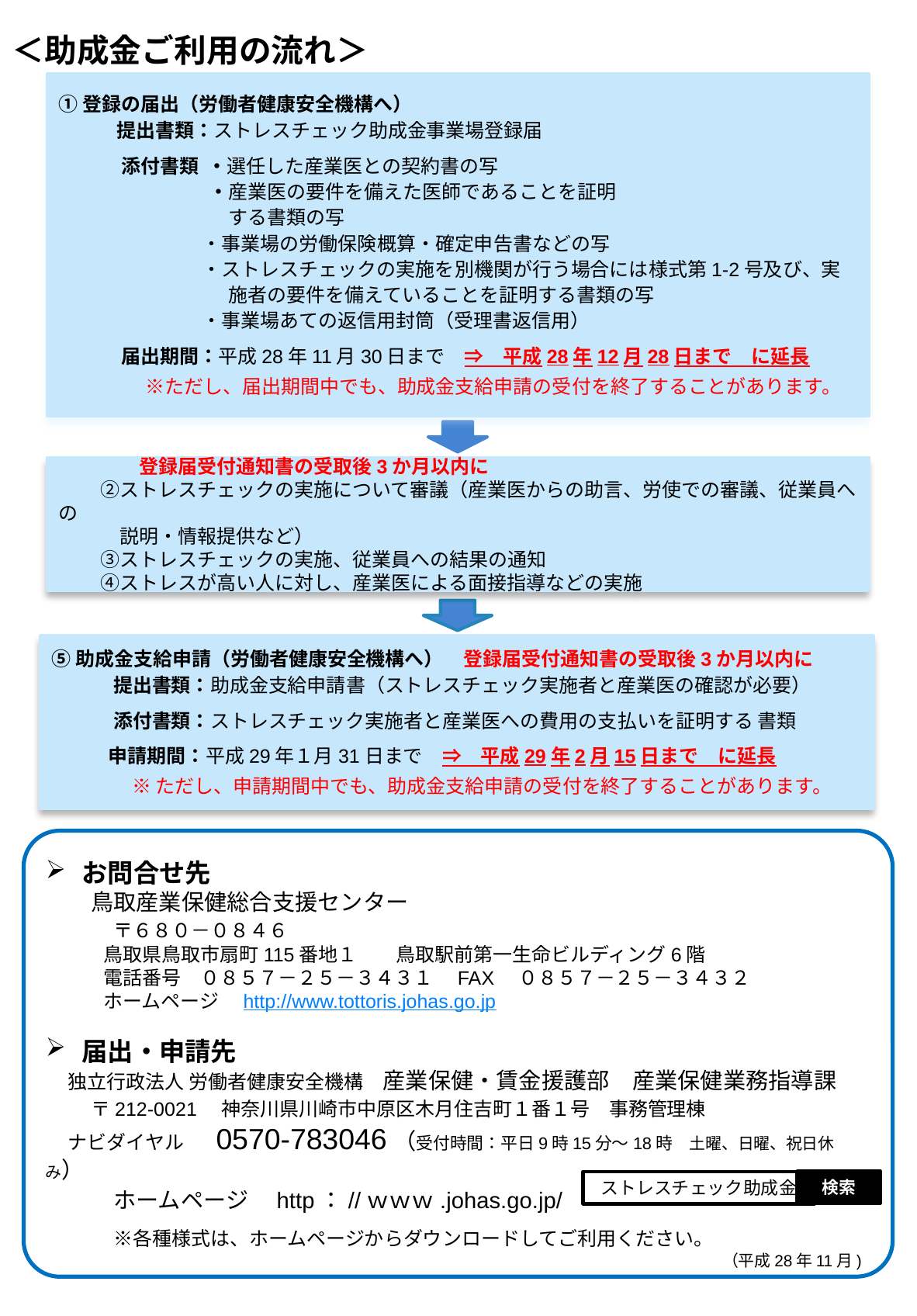

＜助成金ご利用の流れ＞

①登録の届出（労働者健康安全機構へ）
　 提出書類：ストレスチェック助成金事業場登録届

 　添付書類  ・選任した産業医との契約書の写
　　　　　　・産業医の要件を備えた医師であることを証明
　　　　　　　する書類の写
　　　　　   ・事業場の労働保険概算・確定申告書などの写
　　　　　   ・ストレスチェックの実施を別機関が行う場合には様式第1-2号及び、実
　　　　　　　施者の要件を備えていることを証明する書類の写
　　　　　   ・事業場あての返信用封筒（受理書返信用）

 　届出期間：平成28年11月30日まで　⇒　平成28年12月28日まで　に延長

　     　 ※ただし、届出期間中でも、助成金支給申請の受付を終了することがあります。

　　　登録届受付通知書の受取後3か月以内に
　②ストレスチェックの実施について審議（産業医からの助言、労使での審議、従業員への
　　説明・情報提供など）
　③ストレスチェックの実施、従業員への結果の通知
　④ストレスが高い人に対し、産業医による面接指導などの実施

⑤助成金支給申請（労働者健康安全機構へ）　登録届受付通知書の受取後3か月以内に
 　提出書類：助成金支給申請書（ストレスチェック実施者と産業医の確認が必要）

 　添付書類：ストレスチェック実施者と産業医への費用の支払いを証明する 書類

　 申請期間：平成29年１月31日まで　⇒　平成29年2月15日まで　に延長

           ※ただし、申請期間中でも、助成金支給申請の受付を終了することがあります。
お問合せ先
　　鳥取産業保健総合支援センター
　　　〒６８０－０８４６
　　　鳥取県鳥取市扇町115番地１　　鳥取駅前第一生命ビルディング6階
　　　電話番号　０８５７－２５－３４３１　FAX　０８５７－２５－３４３２
　　　ホームページ　http://www.tottoris.johas.go.jp

届出・申請先
　独立行政法人 労働者健康安全機構　産業保健・賃金援護部　産業保健業務指導課
　　〒212-0021　神奈川県川崎市中原区木月住吉町１番１号　事務管理棟
　ナビダイヤル　0570-783046（受付時間：平日9時15分～18時　土曜、日曜、祝日休み）
　　　ホームページ　http：//ｗｗｗ.johas.go.jp/
　　　※各種様式は、ホームページからダウンロードしてご利用ください。
検索
ストレスチェック助成金
（平成28年11月)